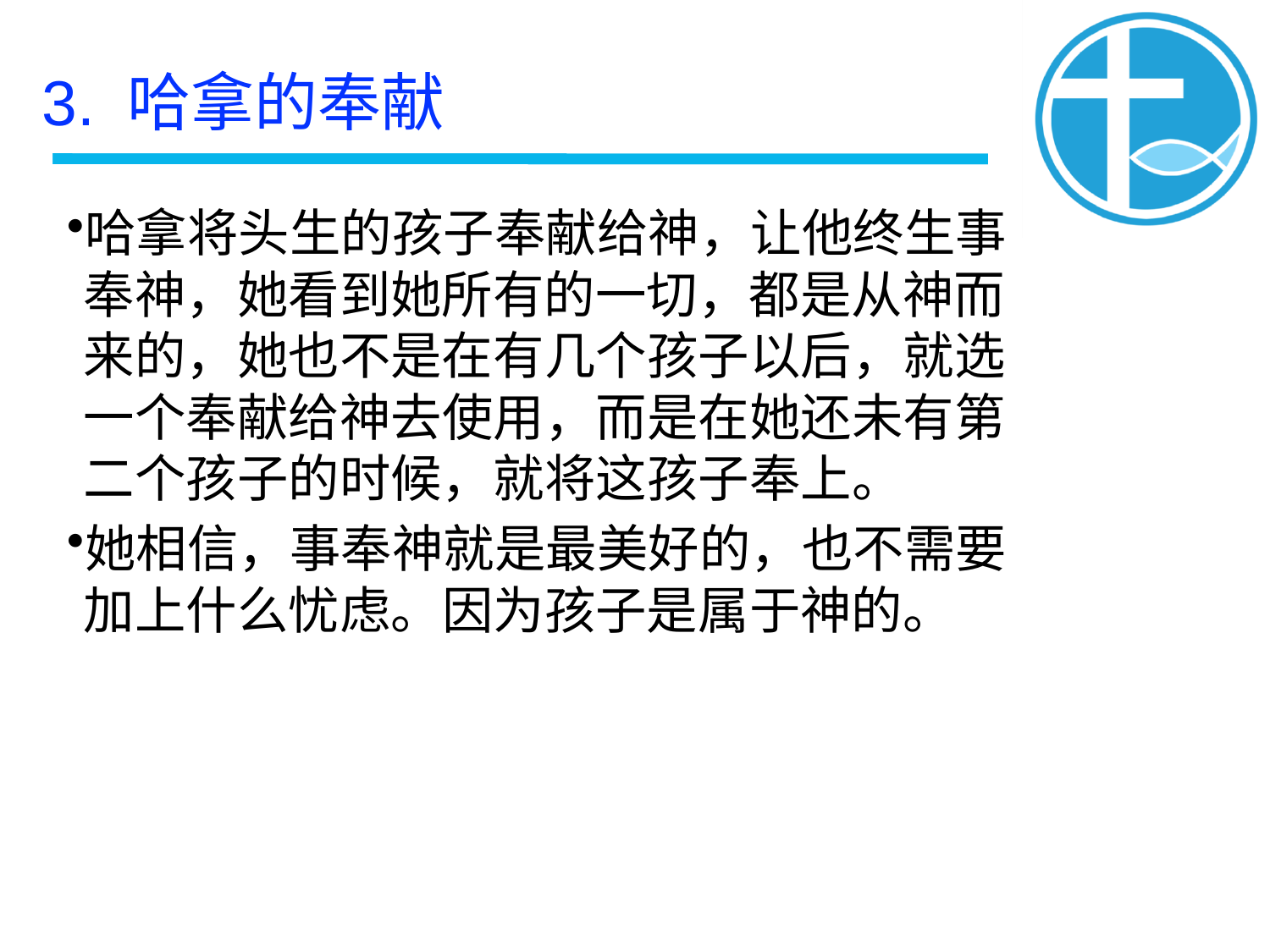

3. 哈拿的奉献
哈拿将头生的孩子奉献给神，让他终生事奉神，她看到她所有的一切，都是从神而来的，她也不是在有几个孩子以后，就选一个奉献给神去使用，而是在她还未有第二个孩子的时候，就将这孩子奉上。
她相信，事奉神就是最美好的，也不需要加上什么忧虑。因为孩子是属于神的。